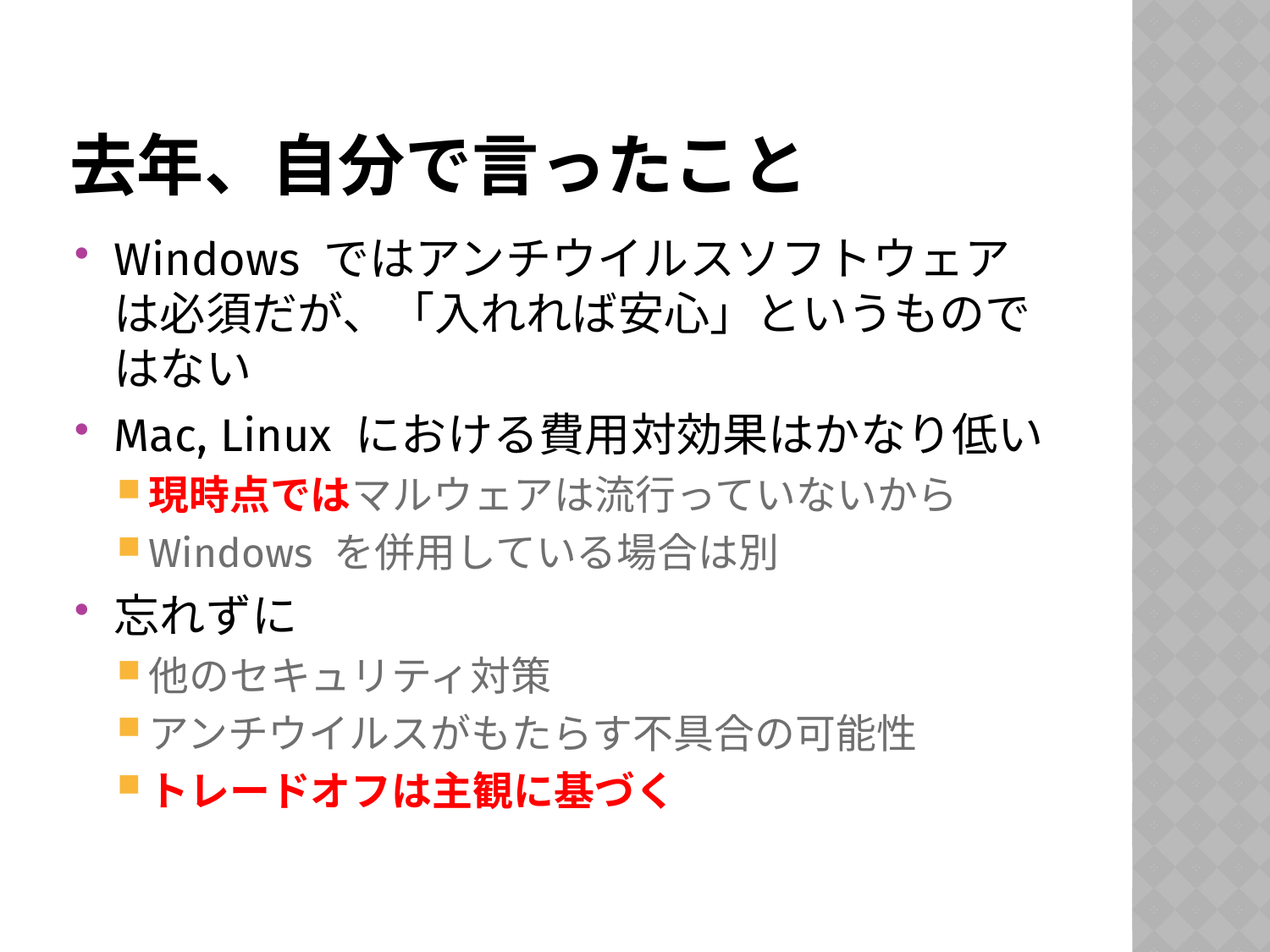

# 去年、自分で言ったこと
Windows ではアンチウイルスソフトウェアは必須だが、「入れれば安心」というものではない
Mac, Linux における費用対効果はかなり低い
現時点ではマルウェアは流行っていないから
Windows を併用している場合は別
忘れずに
他のセキュリティ対策
アンチウイルスがもたらす不具合の可能性
トレードオフは主観に基づく